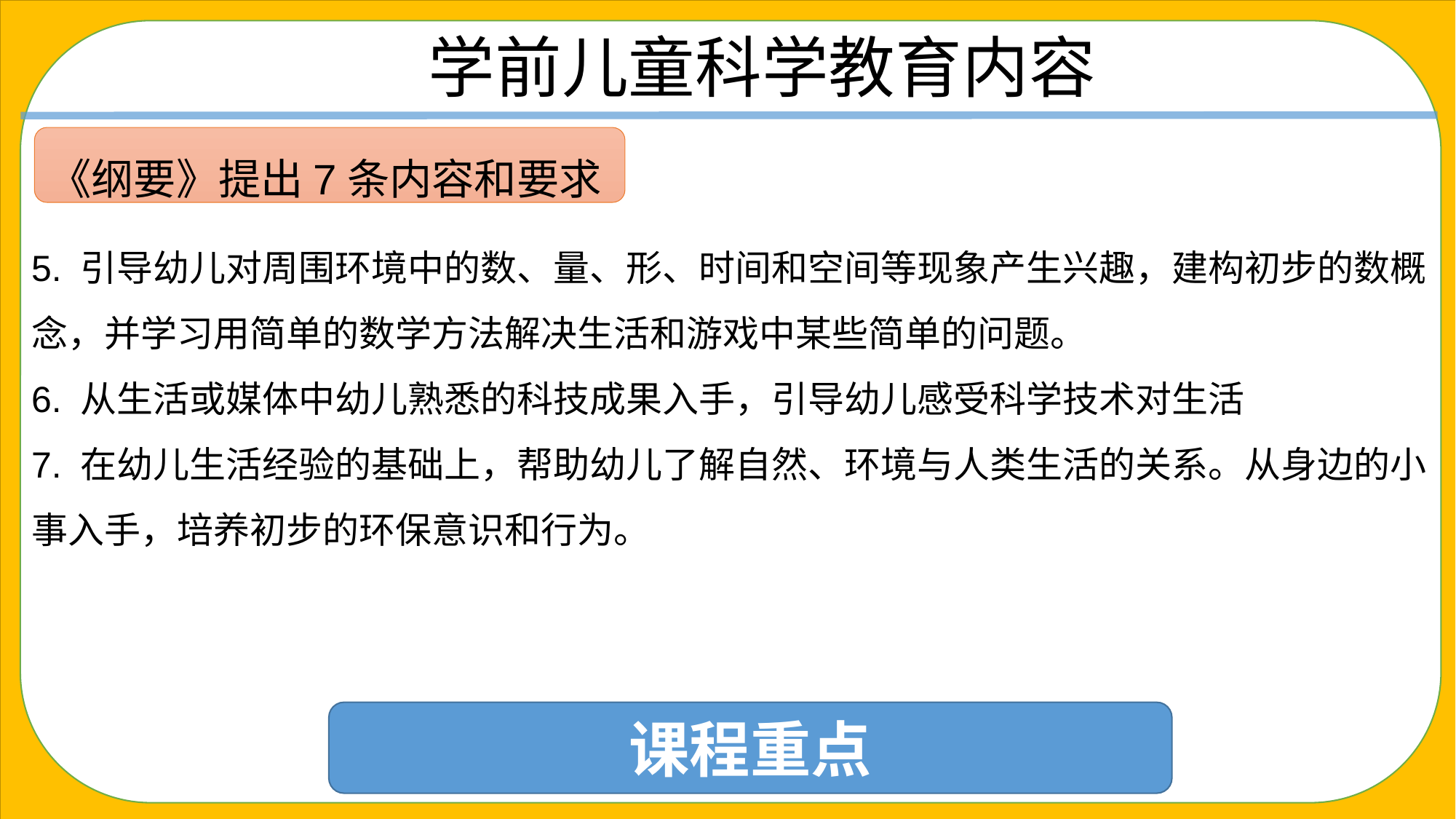

学前儿童科学教育内容

5. 引导幼儿对周围环境中的数、量、形、时间和空间等现象产生兴趣，建构初步的数概念，并学习用简单的数学方法解决生活和游戏中某些简单的问题。
6. 从生活或媒体中幼儿熟悉的科技成果入手，引导幼儿感受科学技术对生活
7. 在幼儿生活经验的基础上，帮助幼儿了解自然、环境与人类生活的关系。从身边的小事入手，培养初步的环保意识和行为。
《纲要》提出7条内容和要求
课程重点